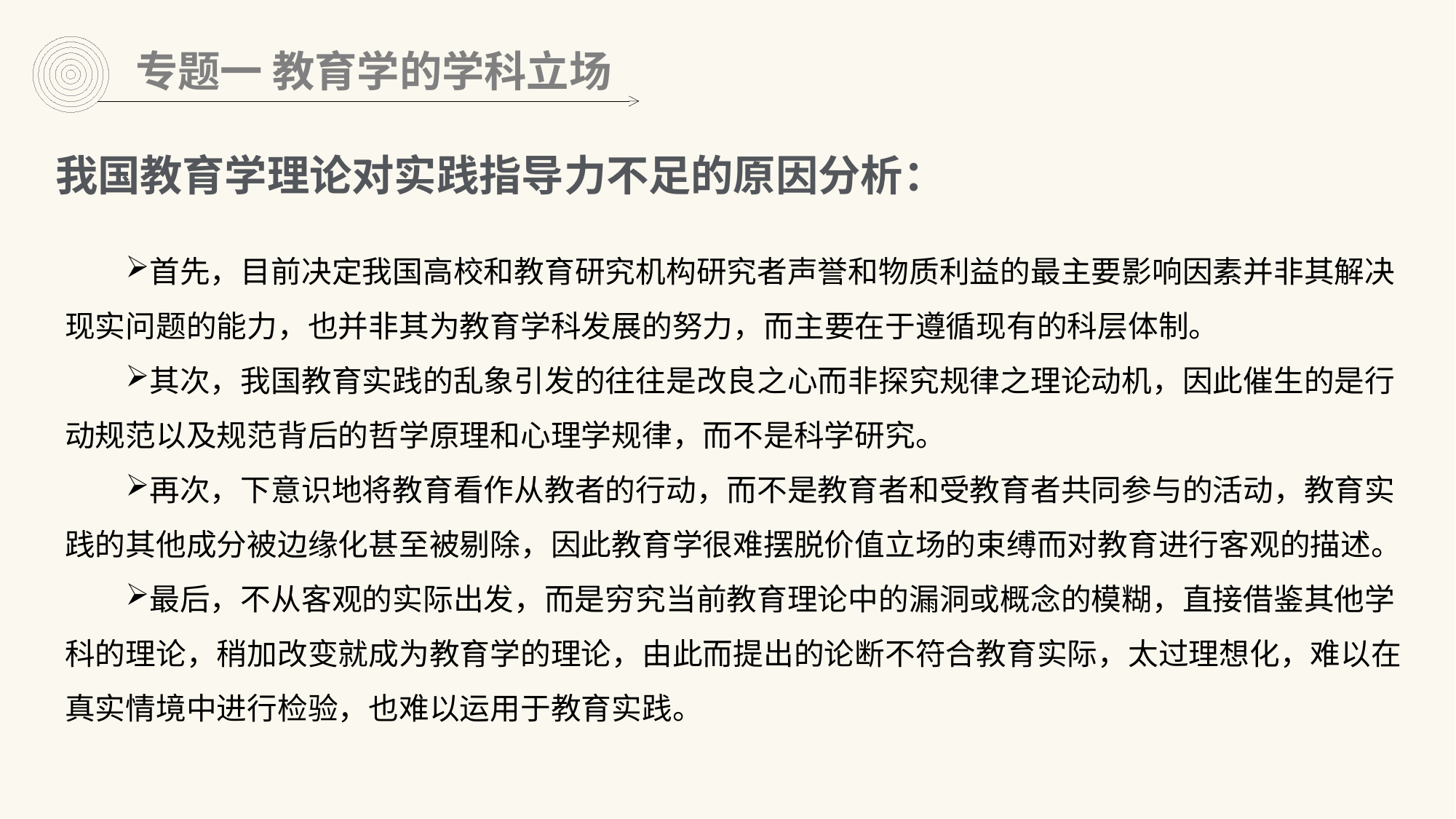

专题一 教育学的学科立场
我国教育学理论对实践指导力不足的原因分析：

首先，目前决定我国高校和教育研究机构研究者声誉和物质利益的最主要影响因素并非其解决现实问题的能力，也并非其为教育学科发展的努力，而主要在于遵循现有的科层体制。
其次，我国教育实践的乱象引发的往往是改良之心而非探究规律之理论动机，因此催生的是行动规范以及规范背后的哲学原理和心理学规律，而不是科学研究。
再次，下意识地将教育看作从教者的行动，而不是教育者和受教育者共同参与的活动，教育实践的其他成分被边缘化甚至被剔除，因此教育学很难摆脱价值立场的束缚而对教育进行客观的描述。
最后，不从客观的实际出发，而是穷究当前教育理论中的漏洞或概念的模糊，直接借鉴其他学科的理论，稍加改变就成为教育学的理论，由此而提出的论断不符合教育实际，太过理想化，难以在真实情境中进行检验，也难以运用于教育实践。